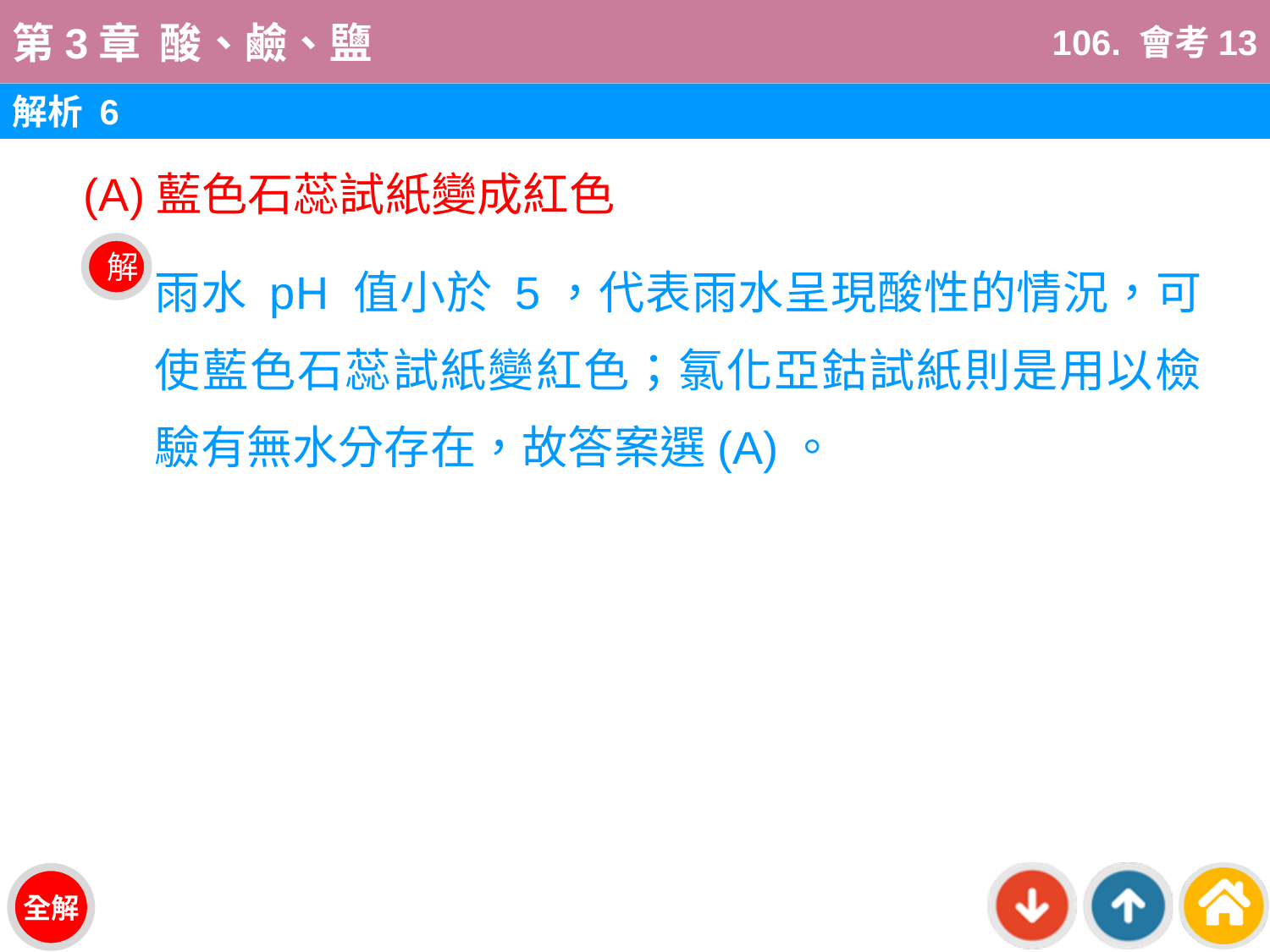

106. 會考13
解析 6
(A)藍色石蕊試紙變成紅色
雨水 pH 值小於 5，代表雨水呈現酸性的情況，可使藍色石蕊試紙變紅色；氯化亞鈷試紙則是用以檢驗有無水分存在，故答案選(A)。
解
全解